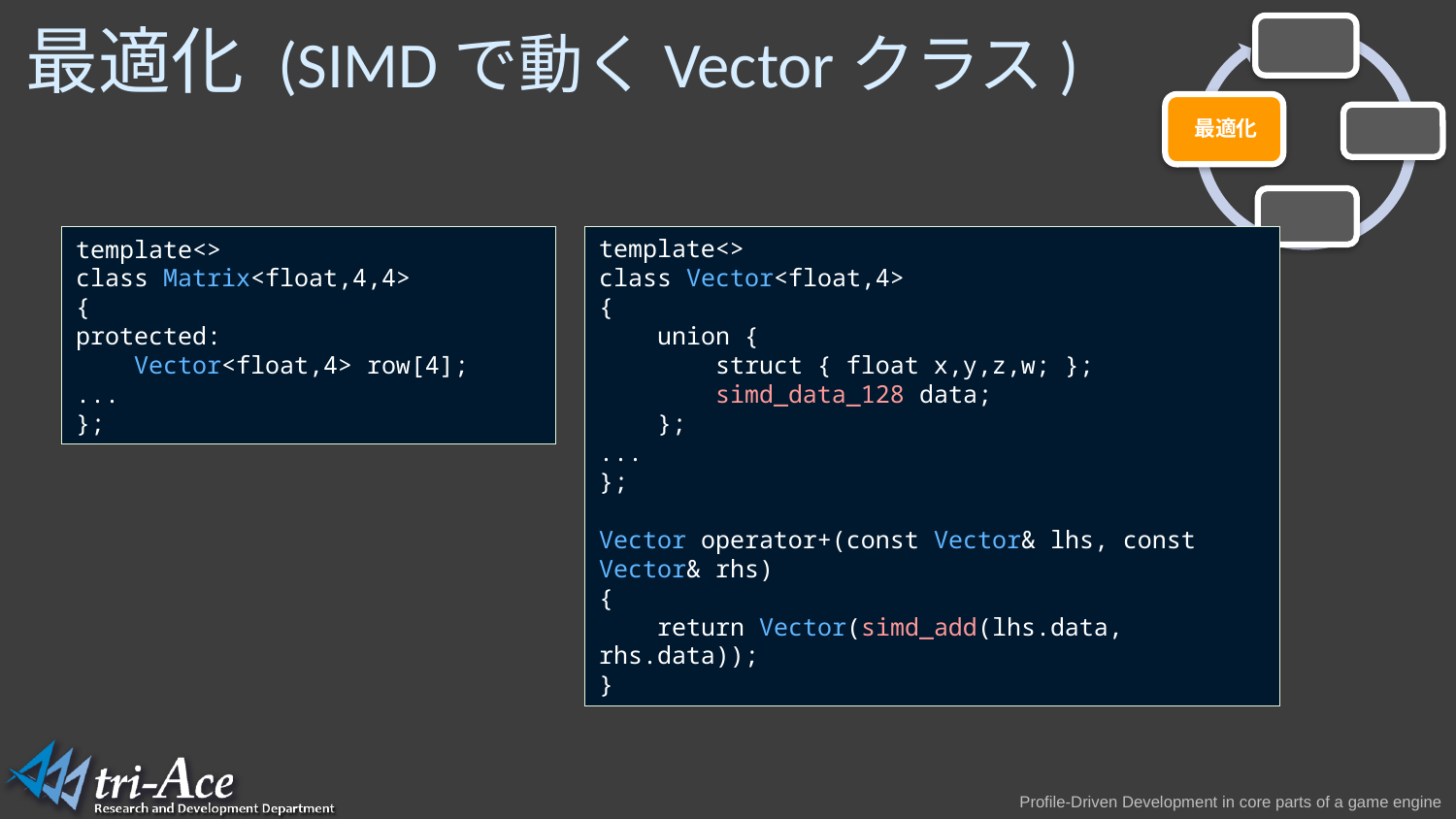

# 最適化 (SIMDで動くVectorクラス)

最適化
template<>
class Matrix<float,4,4>
{
protected:
    Vector<float,4> row[4];
...
};
template<>
class Vector<float,4>
{
    union {
        struct { float x,y,z,w; };
        simd_data_128 data;
    };
...
};

Vector operator+(const Vector& lhs, const Vector& rhs)
{
    return Vector(simd_add(lhs.data, rhs.data));
}